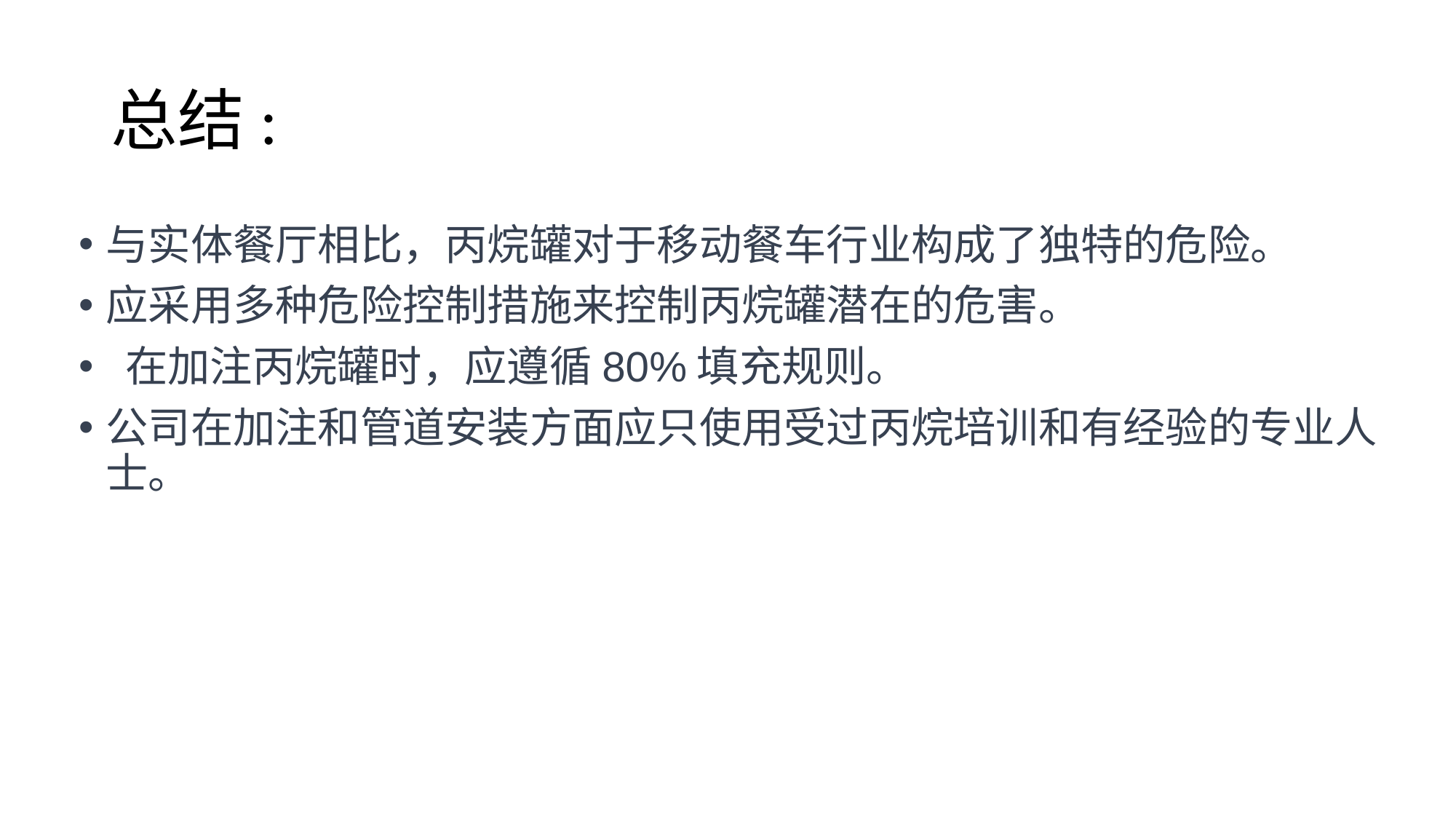

# 总结:
与实体餐厅相比，丙烷罐对于移动餐车行业构成了独特的危险。
应采用多种危险控制措施来控制丙烷罐潜在的危害。
 在加注丙烷罐时，应遵循80%填充规则。
公司在加注和管道安装方面应只使用受过丙烷培训和有经验的专业人士。